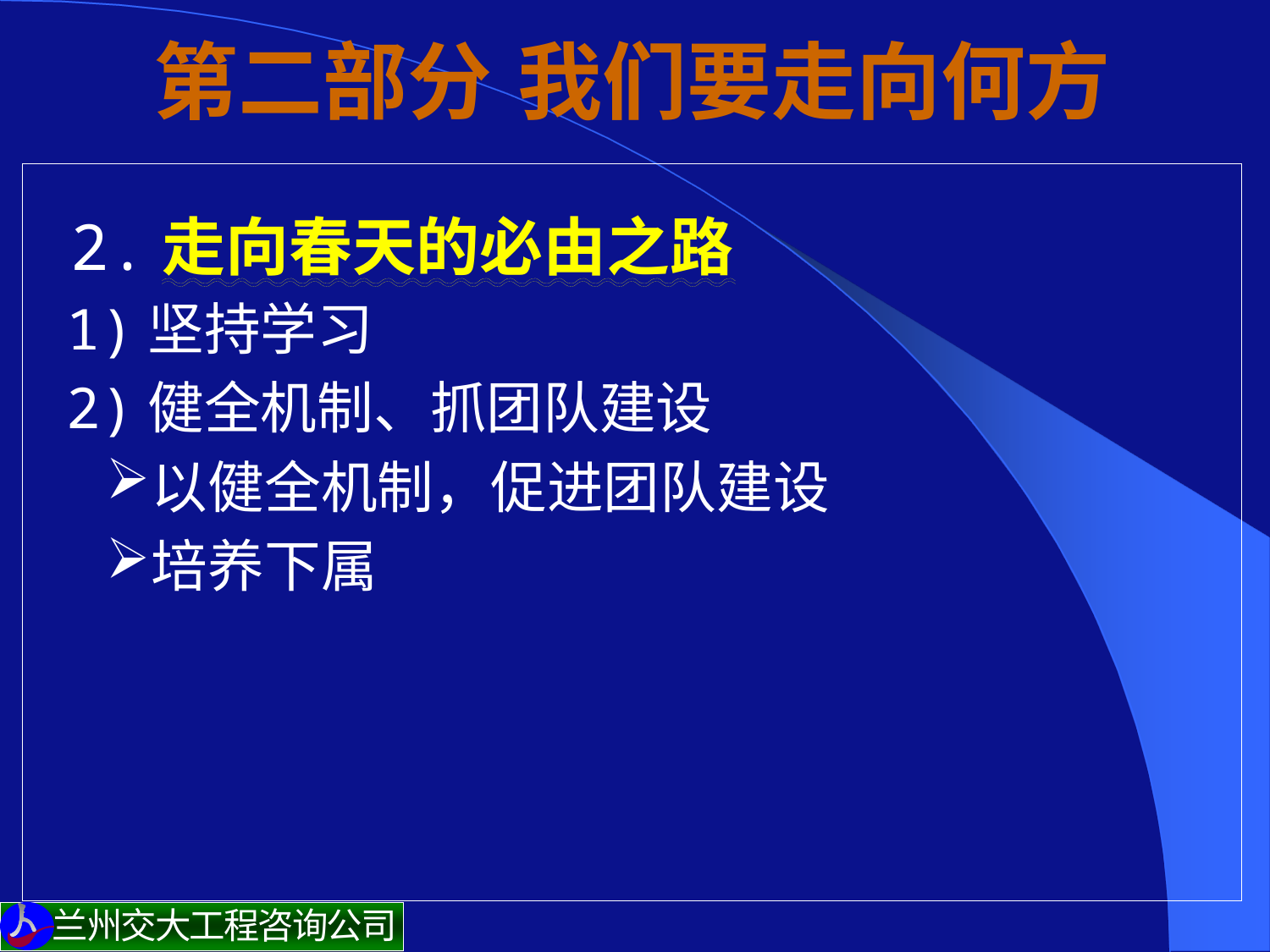

# 第二部分  我们要走向何方
 2.走向春天的必由之路
 1)坚持学习
 2)健全机制、抓团队建设
以健全机制，促进团队建设
培养下属